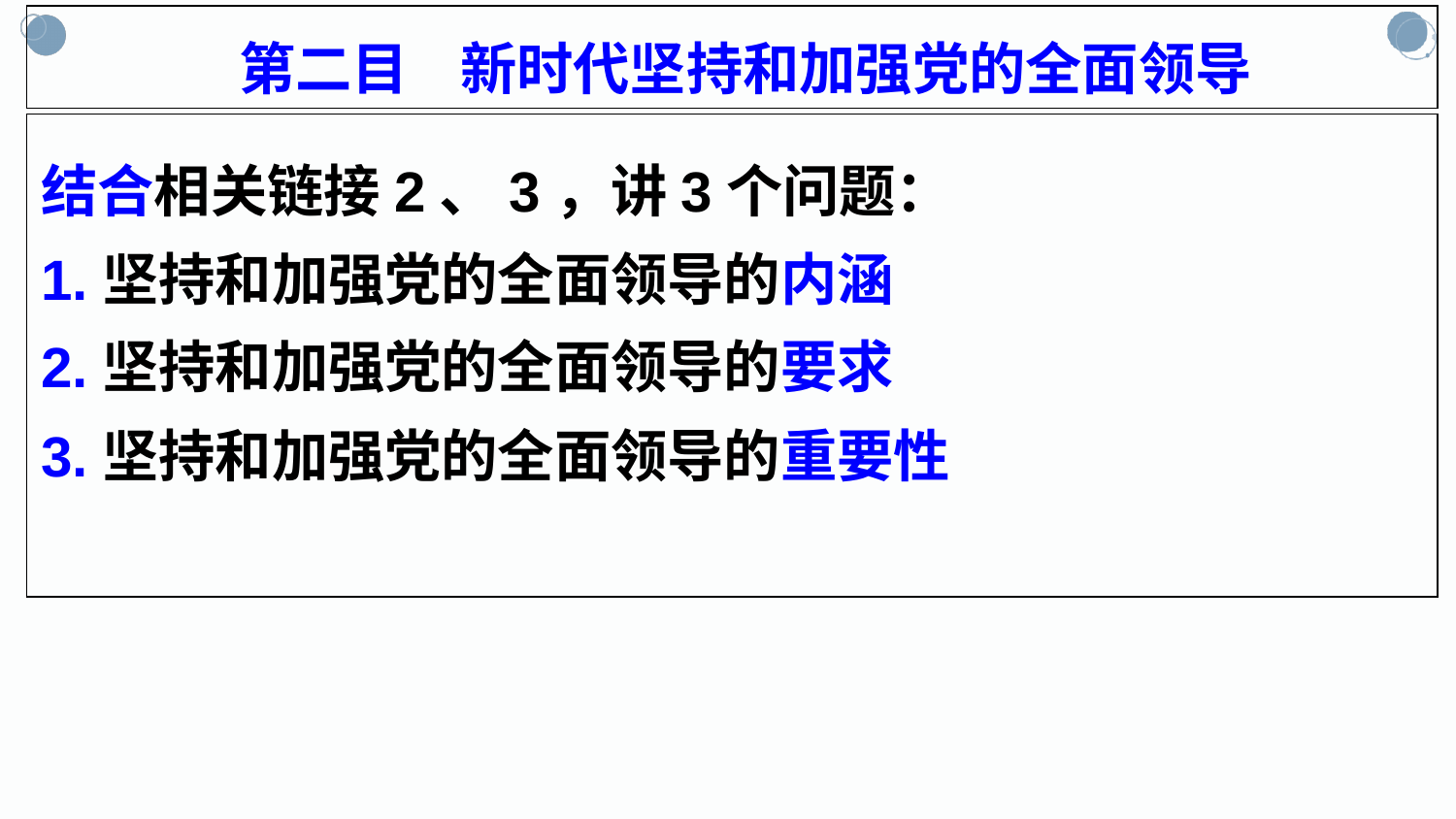

第二目    新时代坚持和加强党的全面领导
结合相关链接2、3，讲3个问题：
1.坚持和加强党的全面领导的内涵
2.坚持和加强党的全面领导的要求
3.坚持和加强党的全面领导的重要性